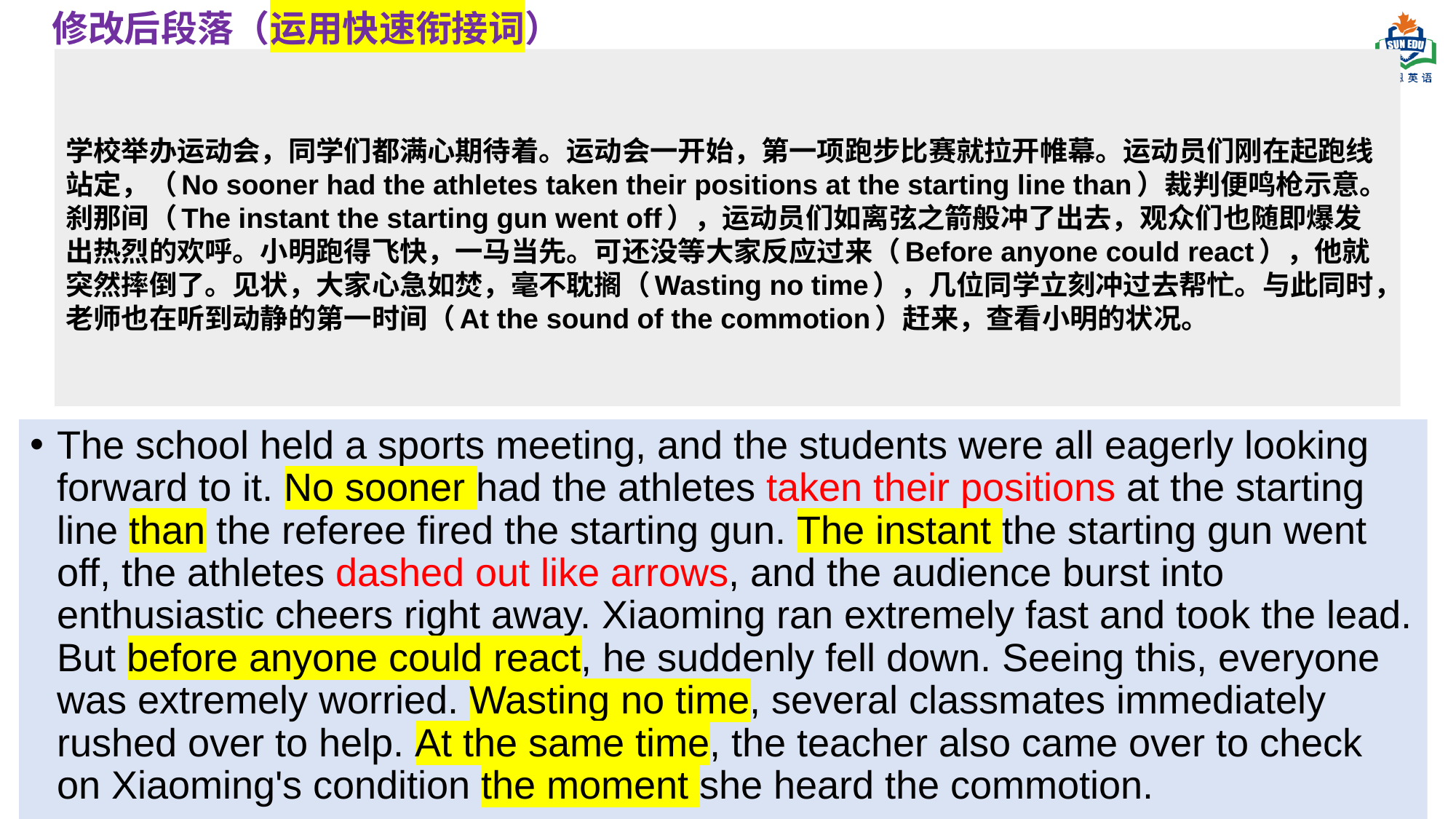

修改后段落（运用快速衔接词）
# 学校举办运动会，同学们都满心期待着。运动会一开始，第一项跑步比赛就拉开帷幕。运动员们刚在起跑线站定，（No sooner had the athletes taken their positions at the starting line than）裁判便鸣枪示意。刹那间（The instant the starting gun went off），运动员们如离弦之箭般冲了出去，观众们也随即爆发出热烈的欢呼。小明跑得飞快，一马当先。可还没等大家反应过来（Before anyone could react），他就突然摔倒了。见状，大家心急如焚，毫不耽搁（Wasting no time），几位同学立刻冲过去帮忙。与此同时，老师也在听到动静的第一时间（At the sound of the commotion）赶来，查看小明的状况。
The school held a sports meeting, and the students were all eagerly looking forward to it. No sooner had the athletes taken their positions at the starting line than the referee fired the starting gun. The instant the starting gun went off, the athletes dashed out like arrows, and the audience burst into enthusiastic cheers right away. Xiaoming ran extremely fast and took the lead. But before anyone could react, he suddenly fell down. Seeing this, everyone was extremely worried. Wasting no time, several classmates immediately rushed over to help. At the same time, the teacher also came over to check on Xiaoming's condition the moment she heard the commotion.